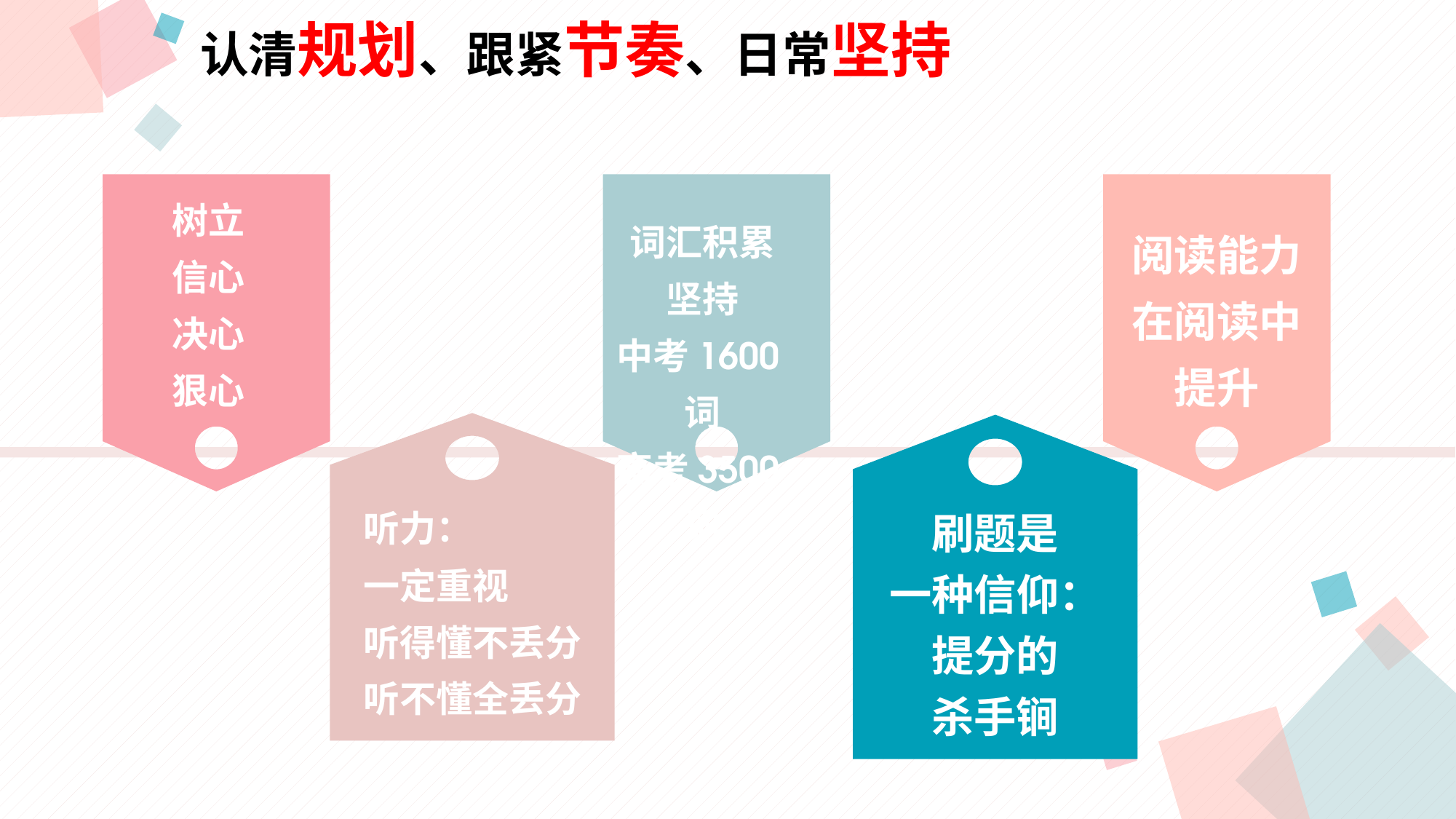

认清规划、跟紧节奏、日常坚持

树立
信心
决心
狠心
词汇积累
坚持
中考1600词
高考3500词
阅读能力
在阅读中提升

听力：
一定重视
听得懂不丢分
听不懂全丢分
刷题是
一种信仰：
提分的
杀手锏